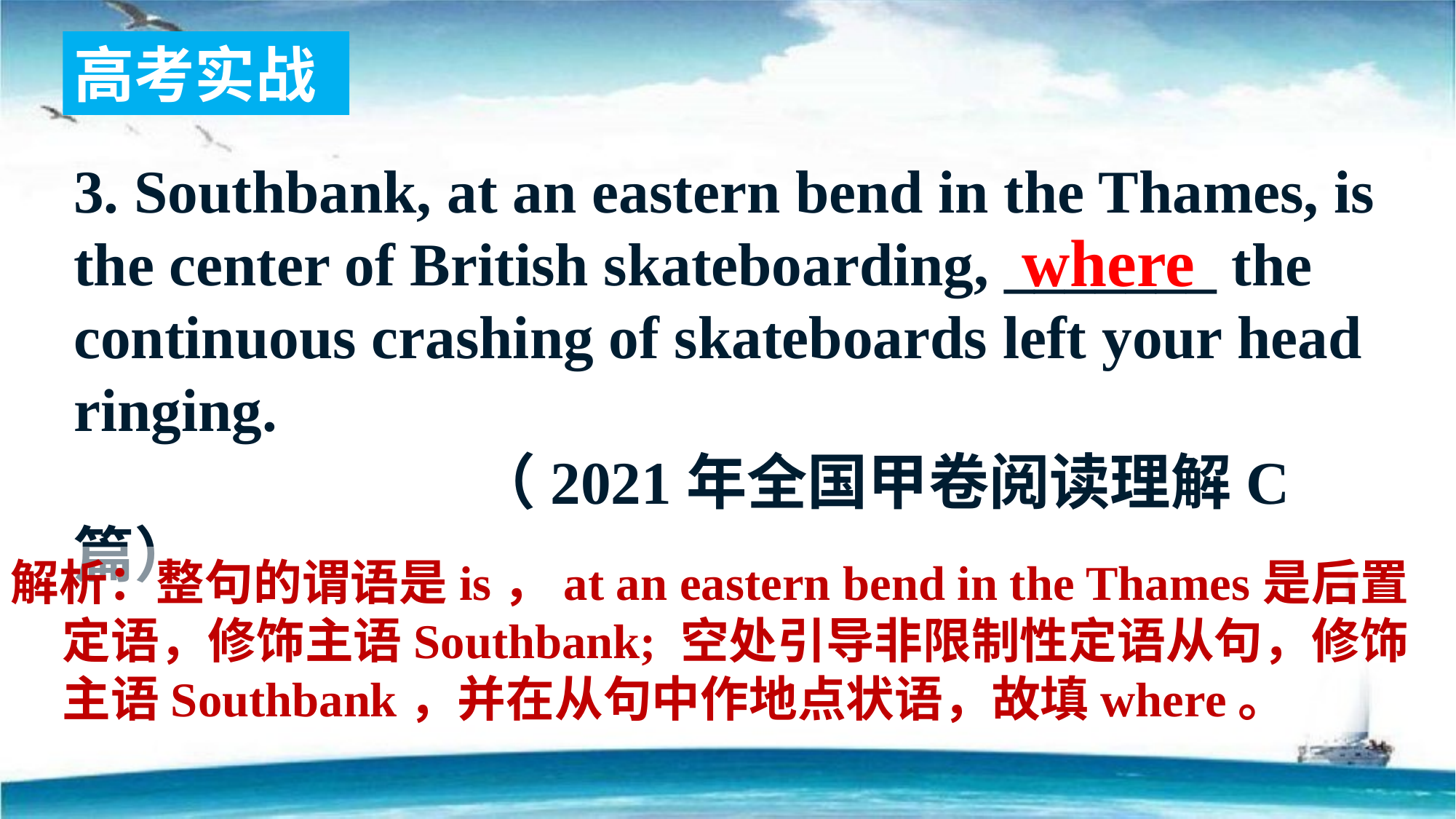

高考实战
3. Southbank, at an eastern bend in the Thames, is the center of British skateboarding, _______ the continuous crashing of skateboards left your head ringing.
                            （2021年全国甲卷阅读理解C篇）
where
解析：整句的谓语是is，at an eastern bend in the Thames是后置定语，修饰主语Southbank; 空处引导非限制性定语从句，修饰主语Southbank，并在从句中作地点状语，故填where。